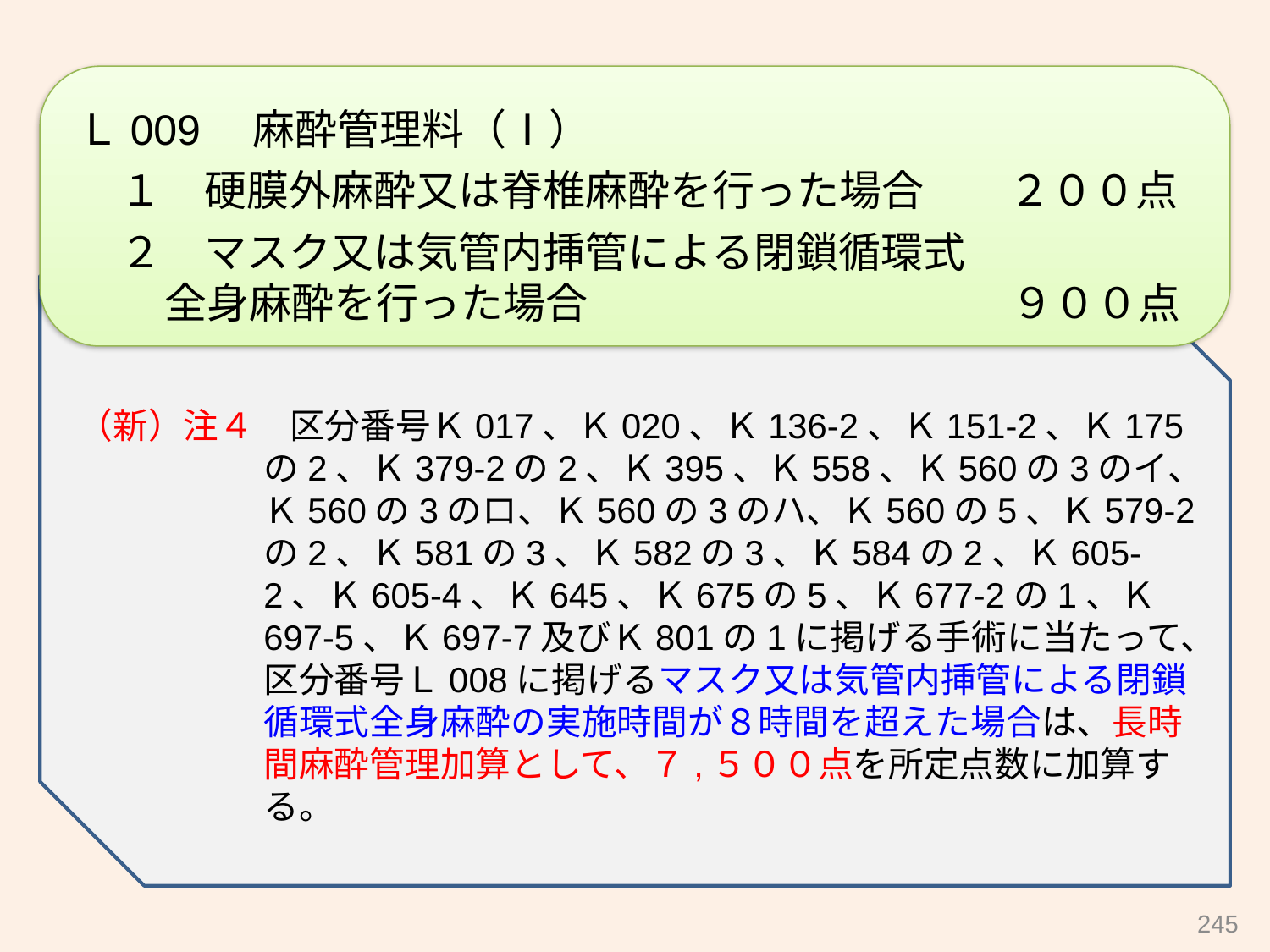

Ｌ009　麻酔管理料（Ⅰ）
　１　硬膜外麻酔又は脊椎麻酔を行った場合　　２００点
　２　マスク又は気管内挿管による閉鎖循環式
全身麻酔を行った場合　　　　　　　　　　９００点

（新）注４　区分番号Ｋ017、Ｋ020、Ｋ136-2、Ｋ151-2、Ｋ175の2、Ｋ379-2の2、Ｋ395、Ｋ558、Ｋ560の3のイ、Ｋ560の3のロ、Ｋ560の3のハ、Ｋ560の5、Ｋ579-2の2、Ｋ581の3、Ｋ582の3、Ｋ584の2、Ｋ605-2、Ｋ605-4、Ｋ645、Ｋ675の5、Ｋ677-2の1、Ｋ697-5、Ｋ697-7及びＫ801の1に掲げる手術に当たって、区分番号Ｌ008に掲げるマスク又は気管内挿管による閉鎖循環式全身麻酔の実施時間が８時間を超えた場合は、長時間麻酔管理加算として、７,５００点を所定点数に加算する。

245